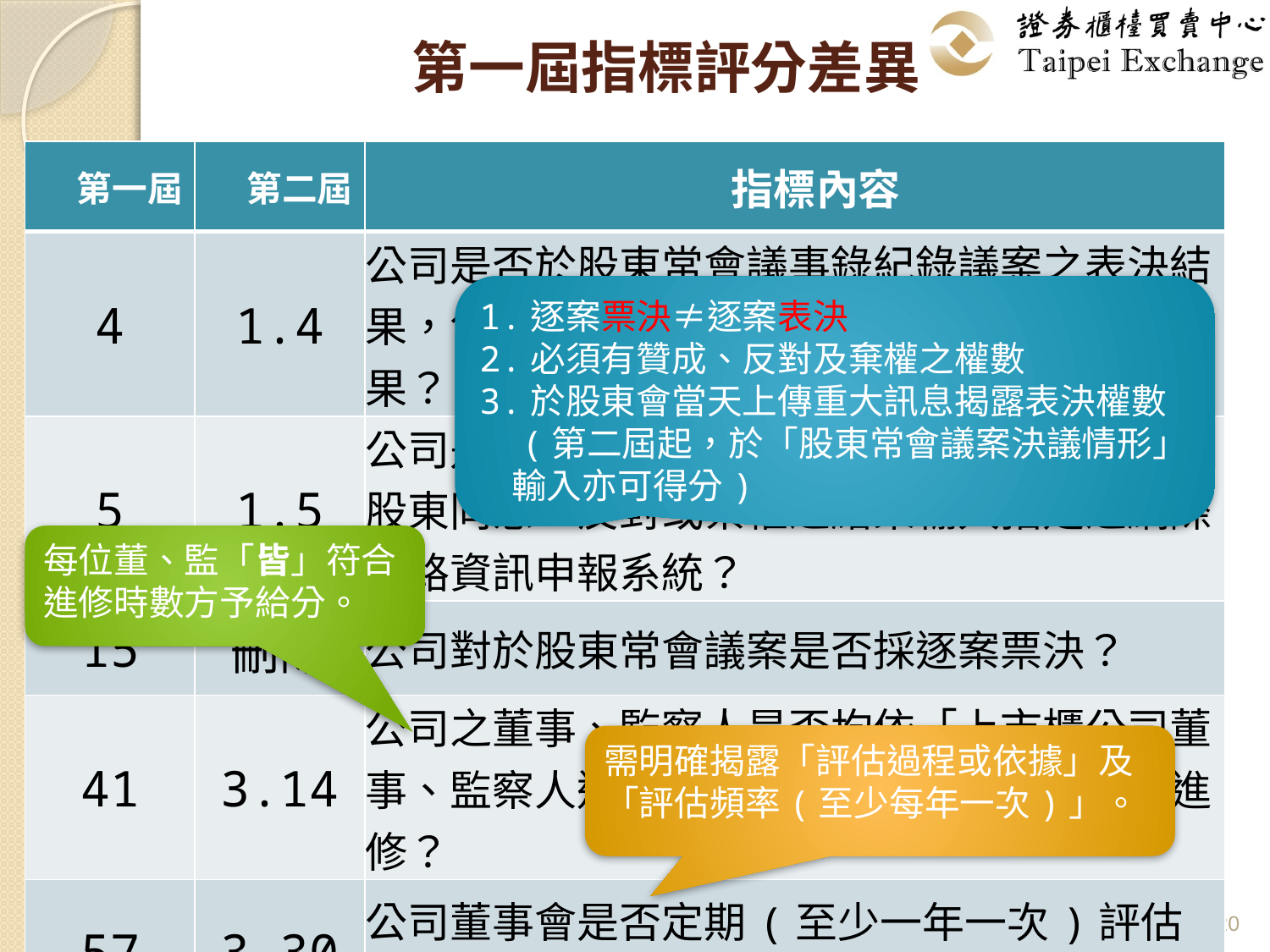

# 第一屆指標評分差異
| 第一屆 | 第二屆 | 指標內容 |
| --- | --- | --- |
| 4 | 1.4 | 公司是否於股東常會議事錄紀錄議案之表決結果，包括每項議案股東同意、反對或棄權之結果？ |
| 5 | 1.5 | 公司是否於股東常會召開後當日，將每項議案股東同意、反對或棄權之結果輸入指定之網際網路資訊申報系統？ |
| 15 | 刪除 | 公司對於股東常會議案是否採逐案票決？ |
| 41 | 3.14 | 公司之董事、監察人是否均依「上市櫃公司董事、監察人進修推行要點」規範之時數完成進修？ |
| 57 | 3.30 | 公司董事會是否定期(至少一年一次)評估簽證會計師獨立性，並於年報揭露評估過程？ |
1.逐案票決≠逐案表決
2.必須有贊成、反對及棄權之權數
3.於股東會當天上傳重大訊息揭露表決權數
  (第二屆起，於「股東常會議案決議情形」
   輸入亦可得分)
每位董、監「皆」符合進修時數方予給分。
需明確揭露「評估過程或依據」及「評估頻率(至少每年一次)」。
20